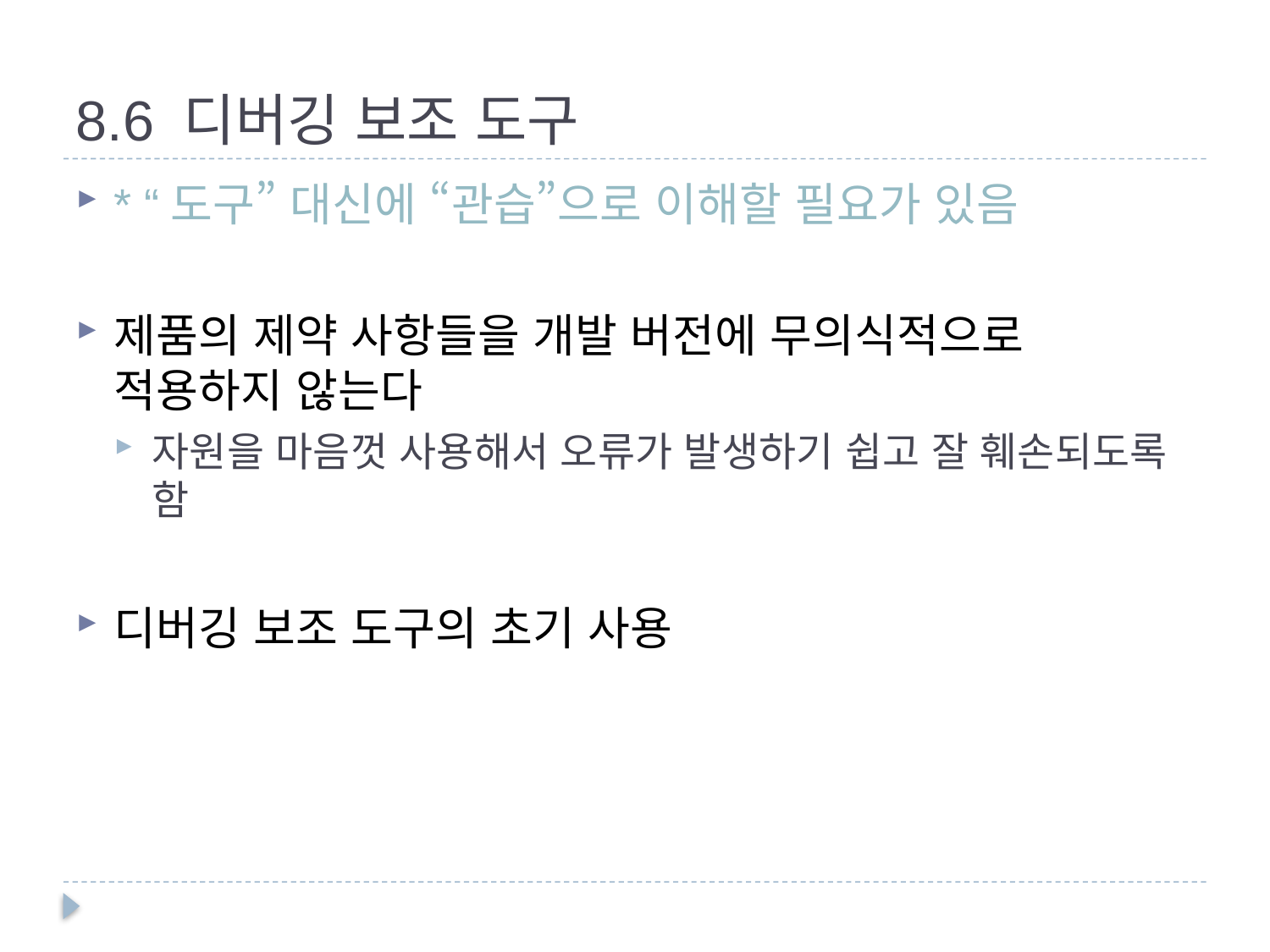

# 8.6 디버깅 보조 도구
* “도구” 대신에 “관습”으로 이해할 필요가 있음

제품의 제약 사항들을 개발 버전에 무의식적으로 적용하지 않는다
자원을 마음껏 사용해서 오류가 발생하기 쉽고 잘 훼손되도록 함

디버깅 보조 도구의 초기 사용